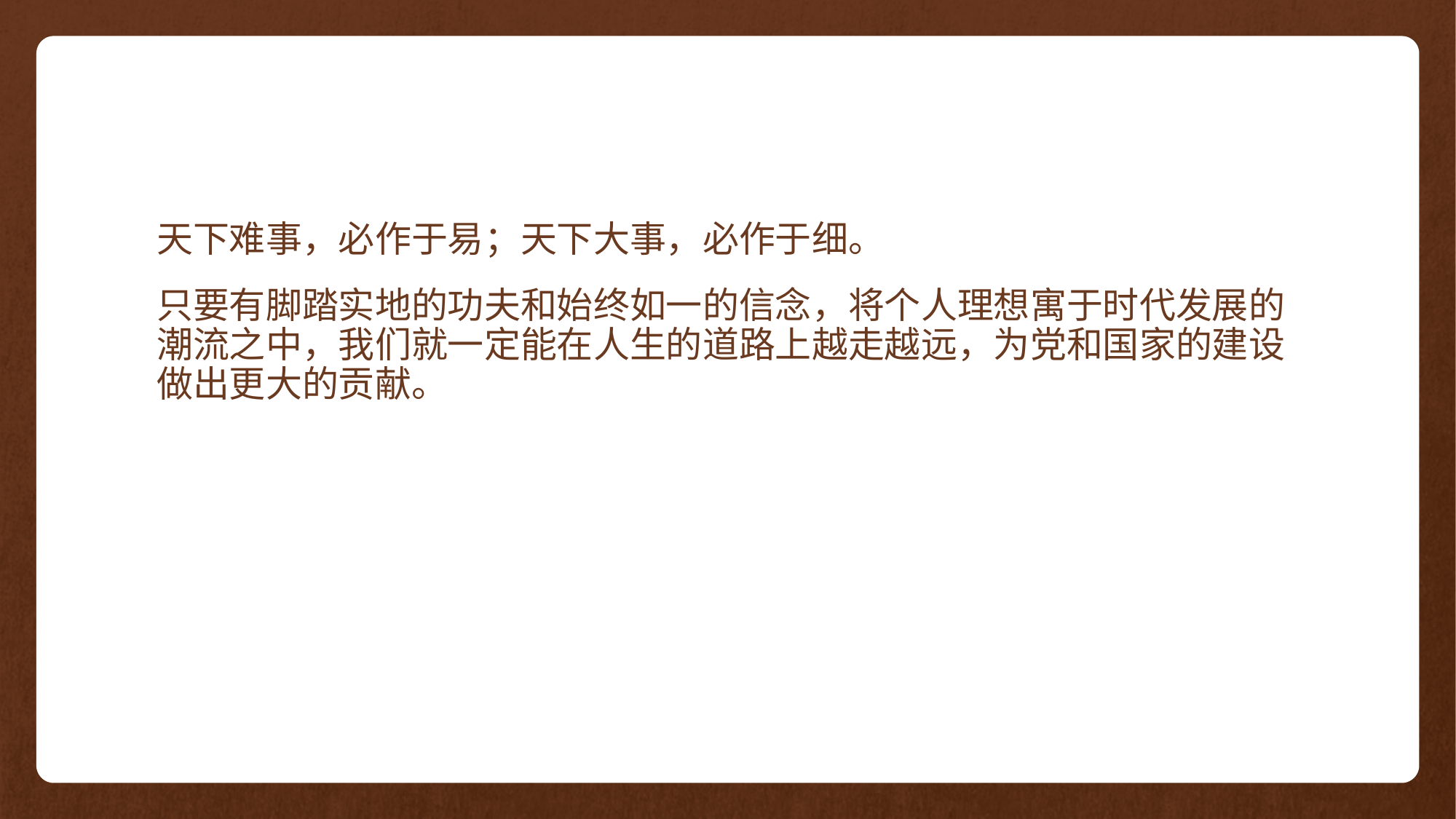

天下难事，必作于易；天下大事，必作于细。
只要有脚踏实地的功夫和始终如一的信念，将个人理想寓于时代发展的潮流之中，我们就一定能在人生的道路上越走越远，为党和国家的建设做出更大的贡献。